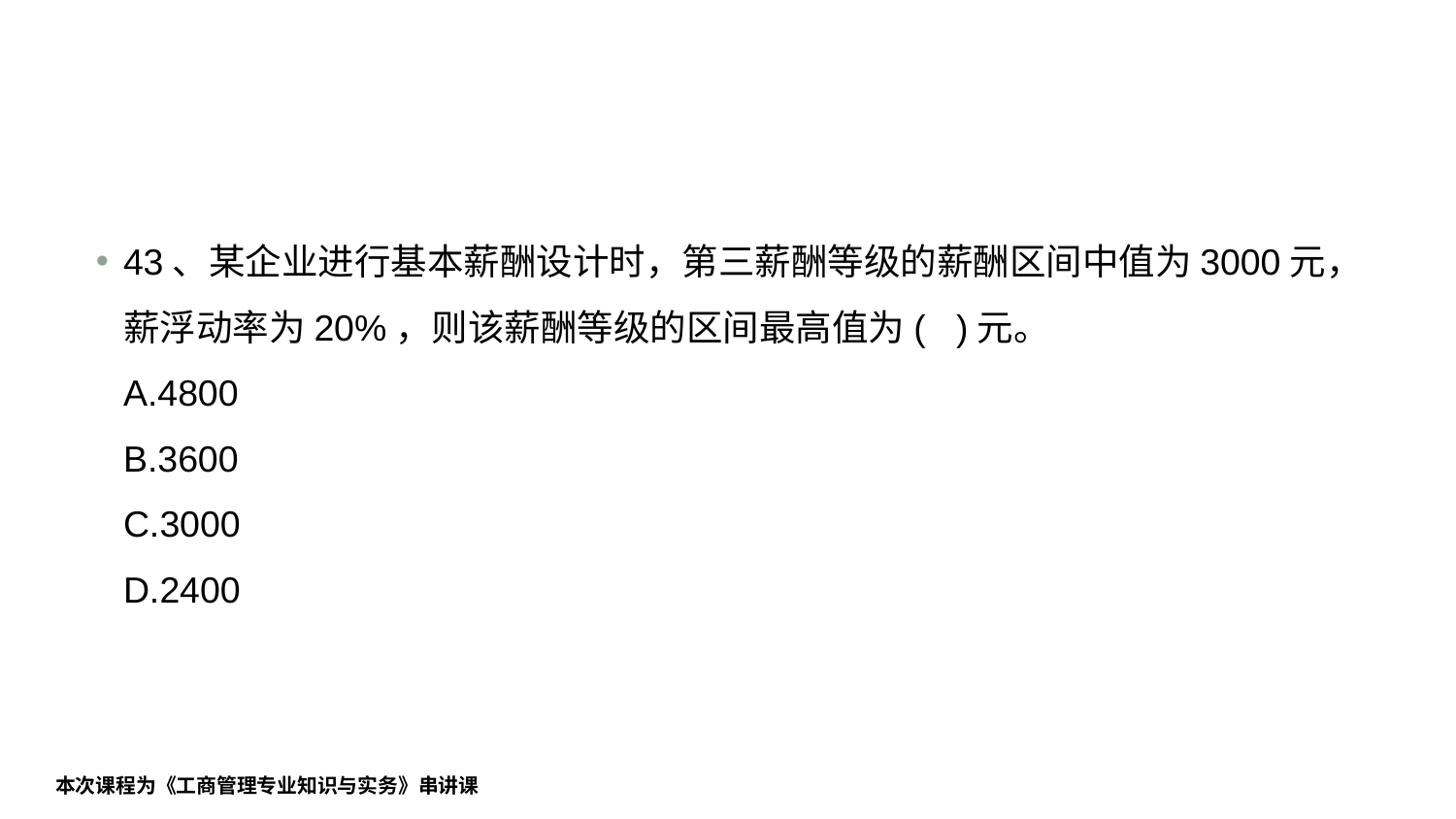

#

43、某企业进行基本薪酬设计时，第三薪酬等级的薪酬区间中值为3000元，薪浮动率为20%，则该薪酬等级的区间最高值为(   )元。
A.4800
B.3600
C.3000
D.2400